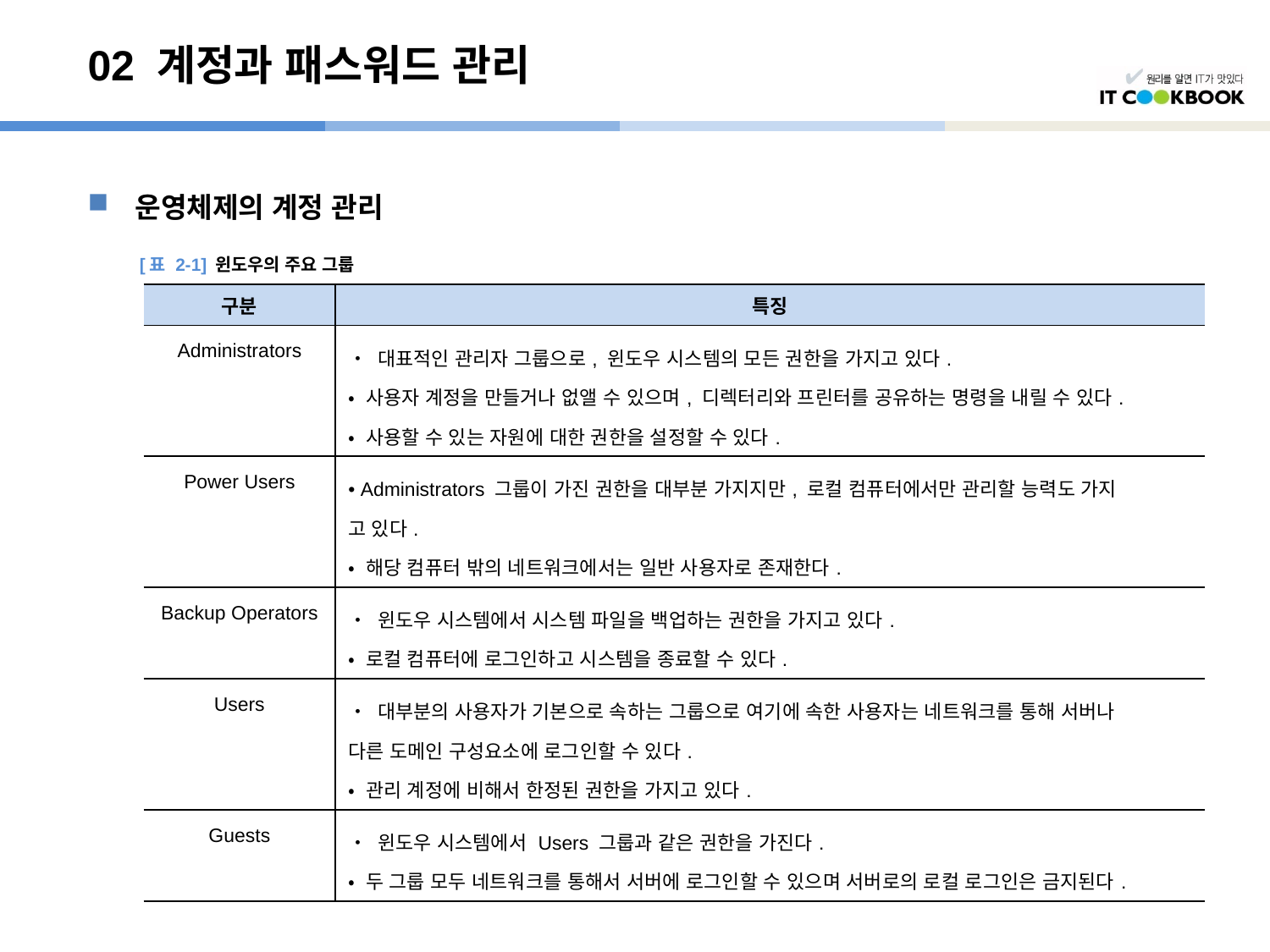

# 02 계정과 패스워드 관리
운영체제의 계정 관리

[표 2-1] 윈도우의 주요 그룹
| 구분 | 특징 |
| --- | --- |
| Administrators | • 대표적인 관리자 그룹으로, 윈도우 시스템의 모든 권한을 가지고 있다. • 사용자 계정을 만들거나 없앨 수 있으며, 디렉터리와 프린터를 공유하는 명령을 내릴 수 있다. • 사용할 수 있는 자원에 대한 권한을 설정할 수 있다. |
| Power Users | • Administrators 그룹이 가진 권한을 대부분 가지지만, 로컬 컴퓨터에서만 관리할 능력도 가지 고 있다. • 해당 컴퓨터 밖의 네트워크에서는 일반 사용자로 존재한다. |
| Backup Operators | • 윈도우 시스템에서 시스템 파일을 백업하는 권한을 가지고 있다. • 로컬 컴퓨터에 로그인하고 시스템을 종료할 수 있다. |
| Users | • 대부분의 사용자가 기본으로 속하는 그룹으로 여기에 속한 사용자는 네트워크를 통해 서버나 다른 도메인 구성요소에 로그인할 수 있다. • 관리 계정에 비해서 한정된 권한을 가지고 있다. |
| Guests | • 윈도우 시스템에서 Users 그룹과 같은 권한을 가진다. • 두 그룹 모두 네트워크를 통해서 서버에 로그인할 수 있으며 서버로의 로컬 로그인은 금지된다. |